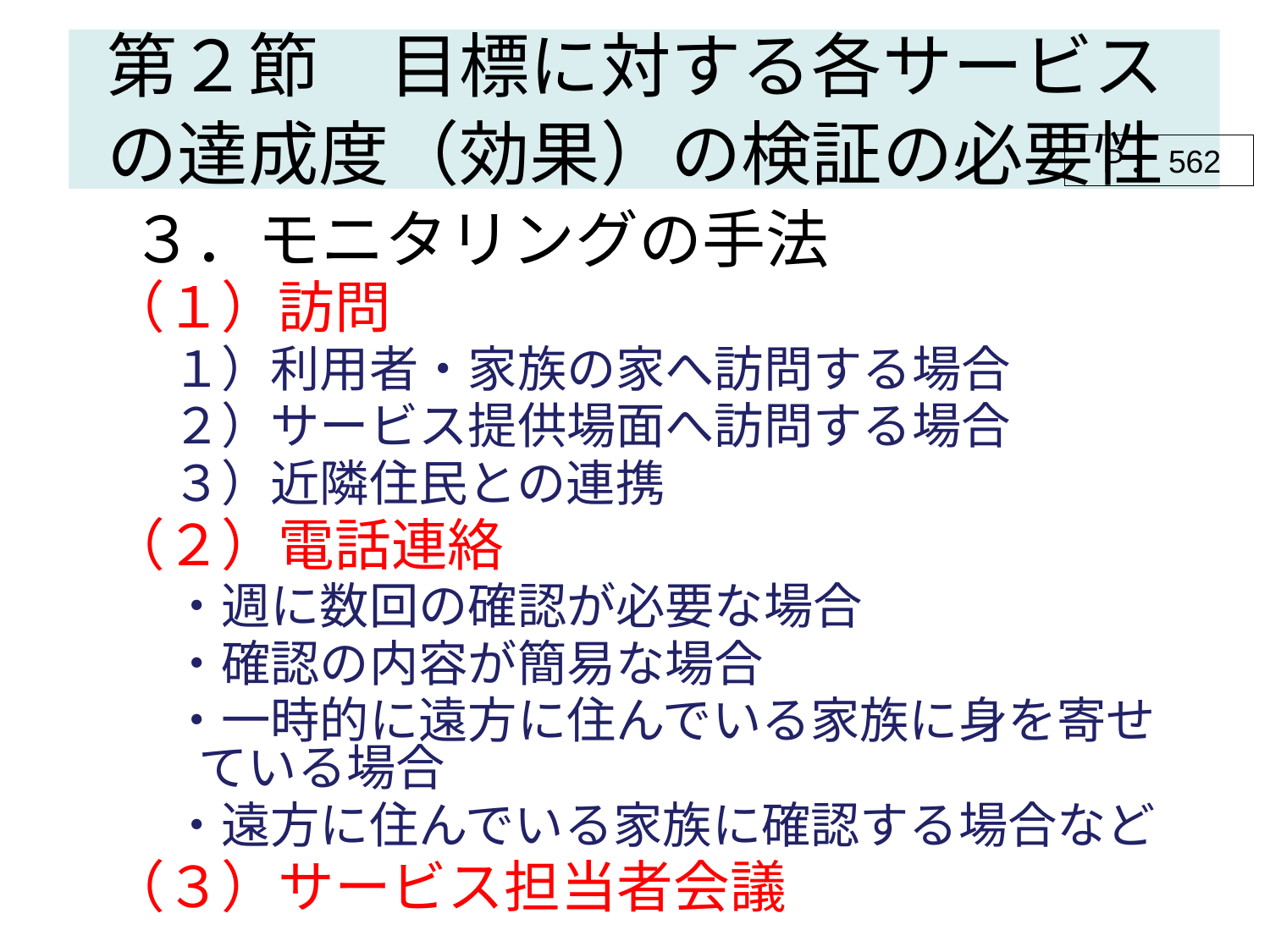

第２節　目標に対する各サービスの達成度（効果）の検証の必要性
Ｐ．562
# ３．モニタリングの手法
（１）訪問
１）利用者・家族の家へ訪問する場合
２）サービス提供場面へ訪問する場合
３）近隣住民との連携
（２）電話連絡
・週に数回の確認が必要な場合
・確認の内容が簡易な場合
・一時的に遠方に住んでいる家族に身を寄せている場合
・遠方に住んでいる家族に確認する場合など
（３）サービス担当者会議